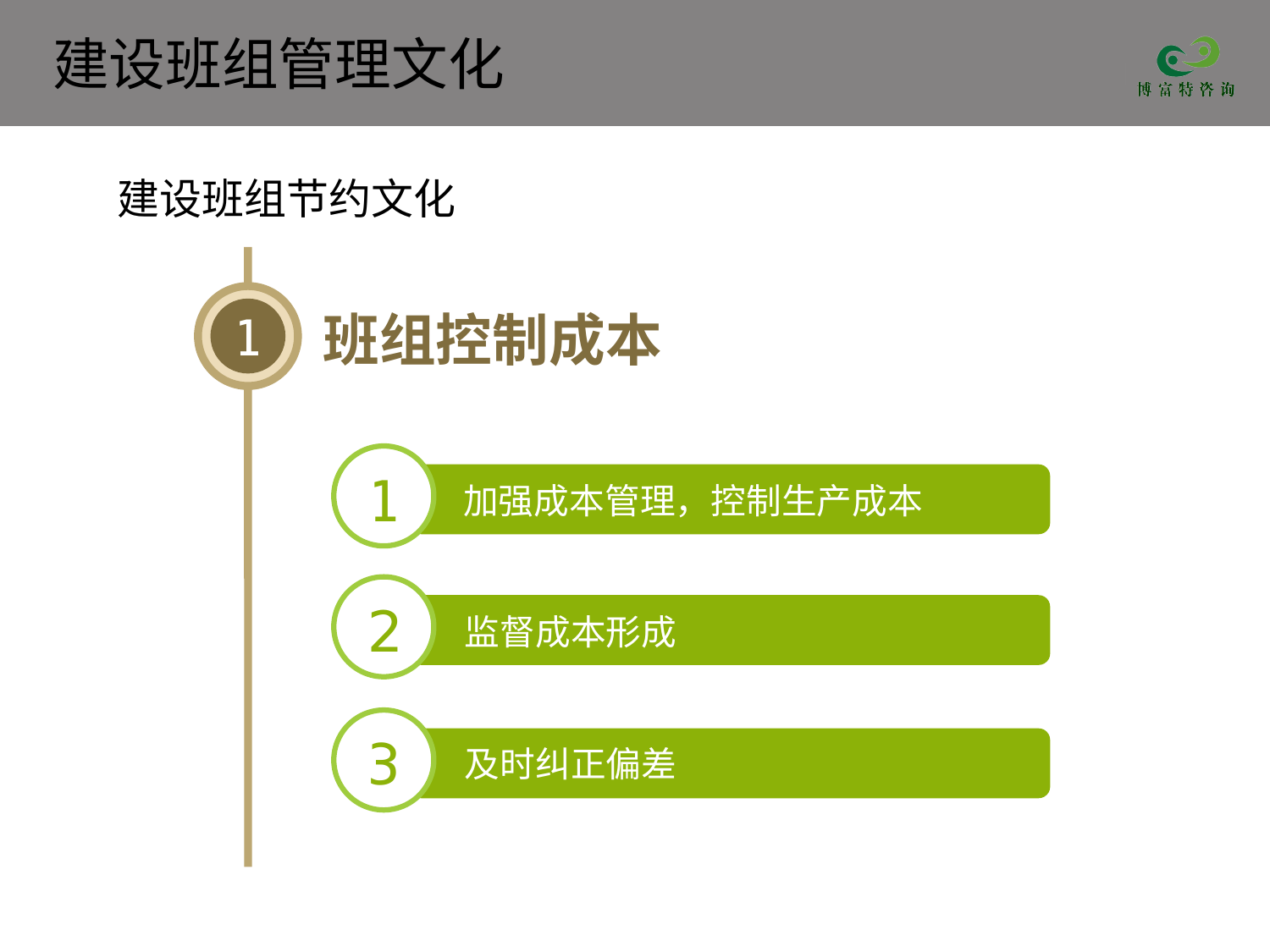

建设班组节约文化

1
班组控制成本

1

2

3

加强成本管理，控制生产成本
监督成本形成
及时纠正偏差